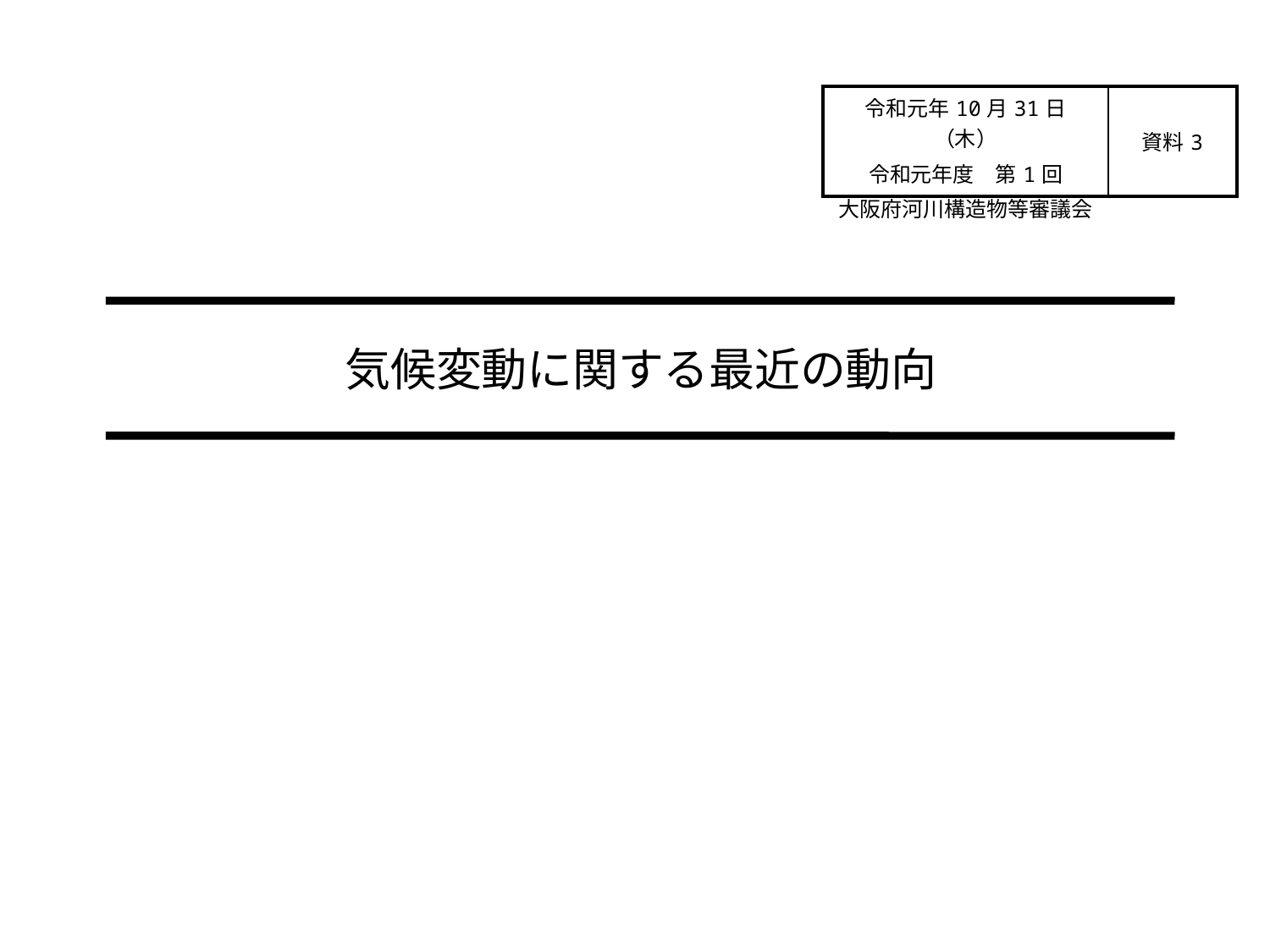

| 令和元年10月31日（木） 令和元年度　第1回 大阪府河川構造物等審議会 | 資料3 |
| --- | --- |

# 気候変動に関する最近の動向